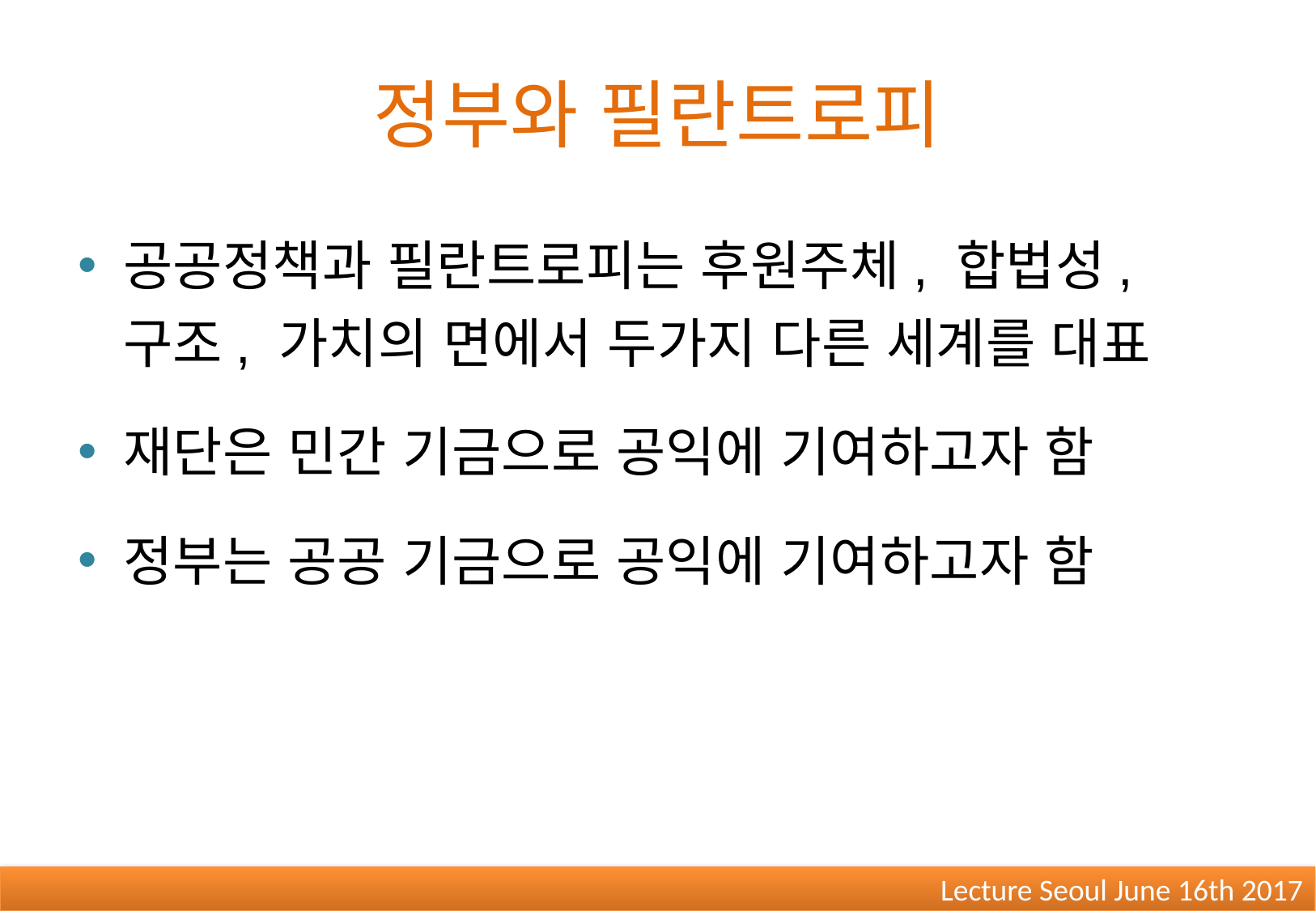

# 정부와 필란트로피
공공정책과 필란트로피는 후원주체, 합법성, 구조, 가치의 면에서 두가지 다른 세계를 대표
재단은 민간 기금으로 공익에 기여하고자 함
정부는 공공 기금으로 공익에 기여하고자 함